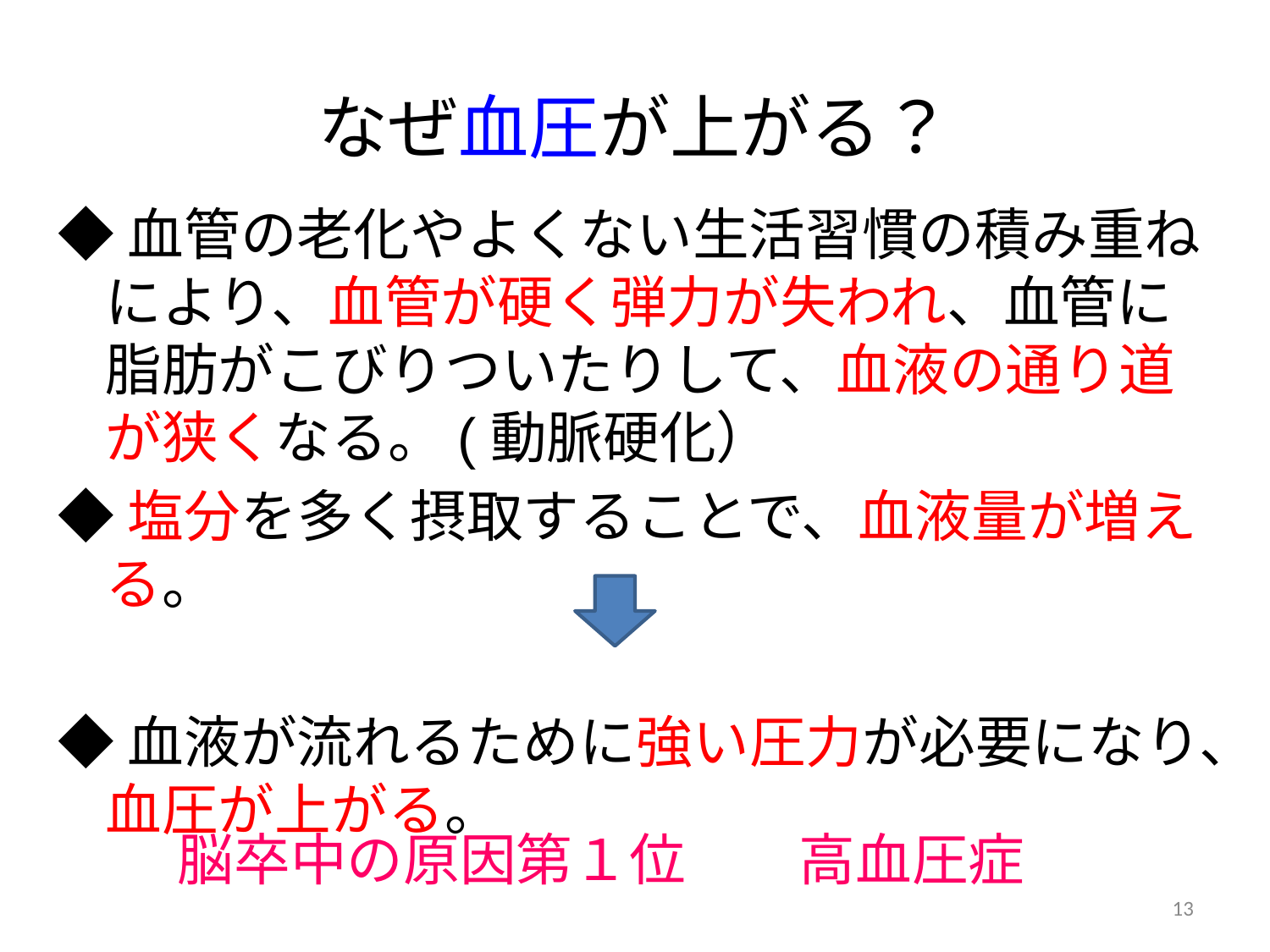

# なぜ血圧が上がる？
◆血管の老化やよくない生活習慣の積み重ねにより、血管が硬く弾力が失われ、血管に脂肪がこびりついたりして、血液の通り道が狭くなる。(動脈硬化）
◆塩分を多く摂取することで、血液量が増える。

◆血液が流れるために強い圧力が必要になり、血圧が上がる。

脳卒中の原因第１位　　高血圧症

13